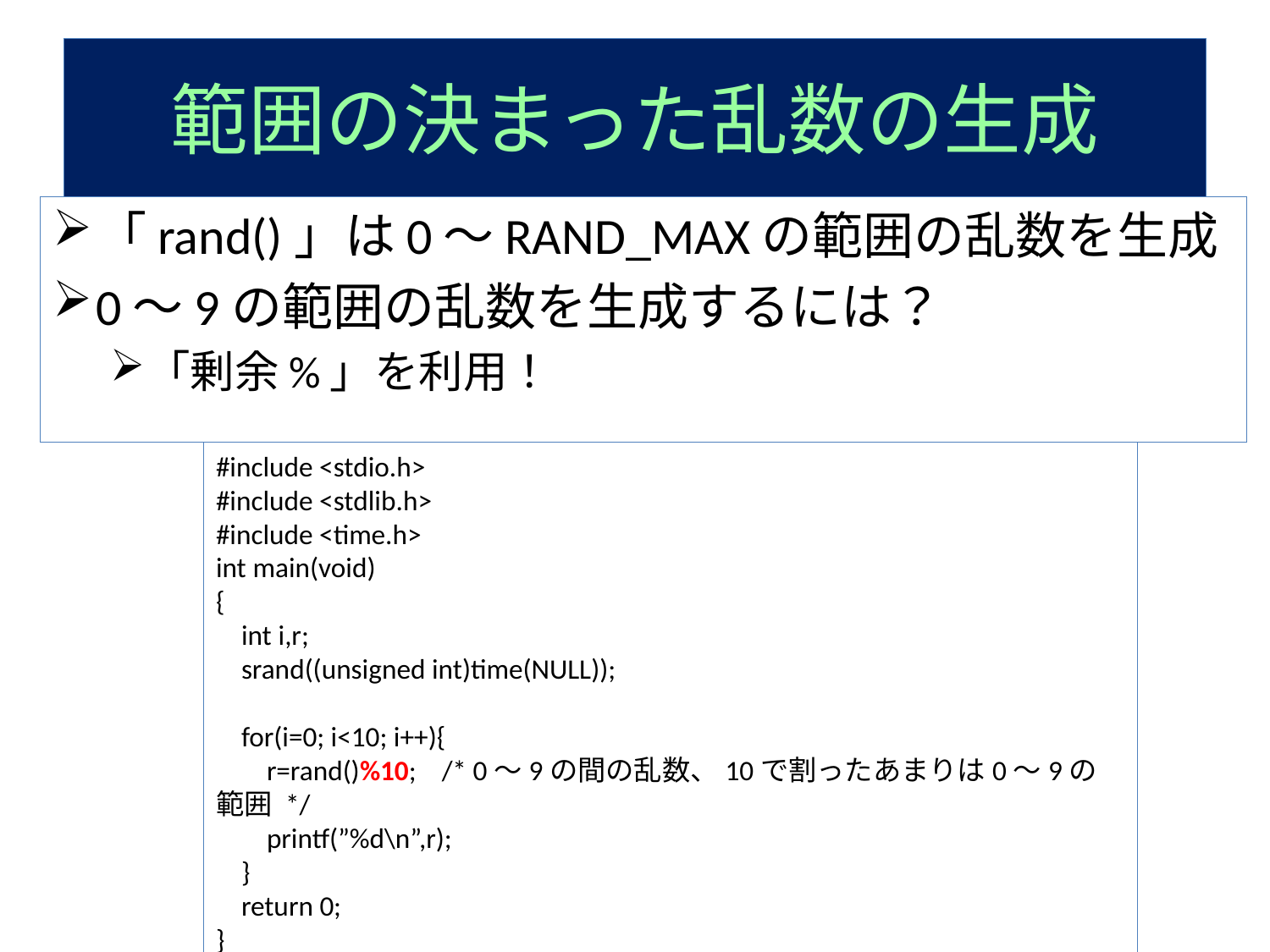

# 範囲の決まった乱数の生成
「rand()」は0～RAND_MAXの範囲の乱数を生成
0～9の範囲の乱数を生成するには？
「剰余%」を利用！

#include <stdio.h>
#include <stdlib.h>
#include <time.h>
int main(void)
{
    int i,r;
    srand((unsigned int)time(NULL));

    for(i=0; i<10; i++){
        r=rand()%10;    /* 0～9の間の乱数、10で割ったあまりは0～9の範囲 */
        printf(”%d\n”,r);
    }
    return 0;
}